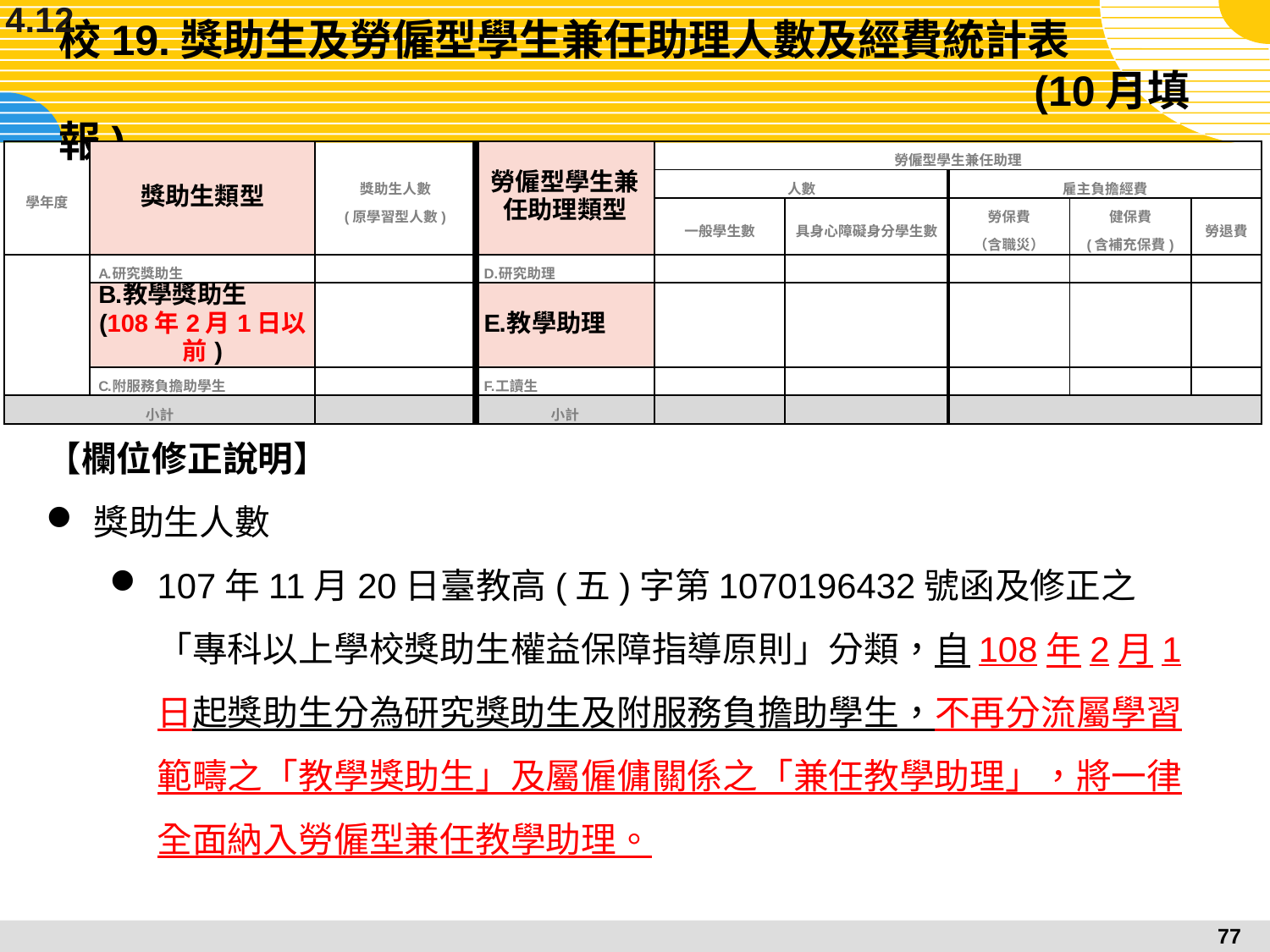

4.12
# 校19.獎助生及勞僱型學生兼任助理人數及經費統計表									        (10月填報)
| 學年度 | 獎助生類型 | 獎助生人數 (原學習型人數) | 勞僱型學生兼任助理類型 | 勞僱型學生兼任助理 |  |  |  |  |
| --- | --- | --- | --- | --- | --- | --- | --- | --- |
|  |  |  |  | 人數 |  | 雇主負擔經費 |  |  |
|  |  |  |  | 一般學生數 | 具身心障礙身分學生數 | 勞保費 （含職災） | 健保費 (含補充保費) | 勞退費 |
|  | 研究獎助生 |  | 研究助理 |  |  |  |  |  |
|  | 教學獎助生 (108年2月1日以前) |  | 教學助理 |  |  |  |  |  |
|  | 附服務負擔助學生 |  | 工讀生 |  |  |  |  |  |
| 小計 |  |  | 小計 |  |  |  |  |  |
【欄位修正說明】
獎助生人數
107年11月20日臺教高(五)字第1070196432號函及修正之「專科以上學校獎助生權益保障指導原則」分類，自108年2月1日起獎助生分為研究獎助生及附服務負擔助學生，不再分流屬學習範疇之「教學獎助生」及屬僱傭關係之「兼任教學助理」，將一律全面納入勞僱型兼任教學助理。